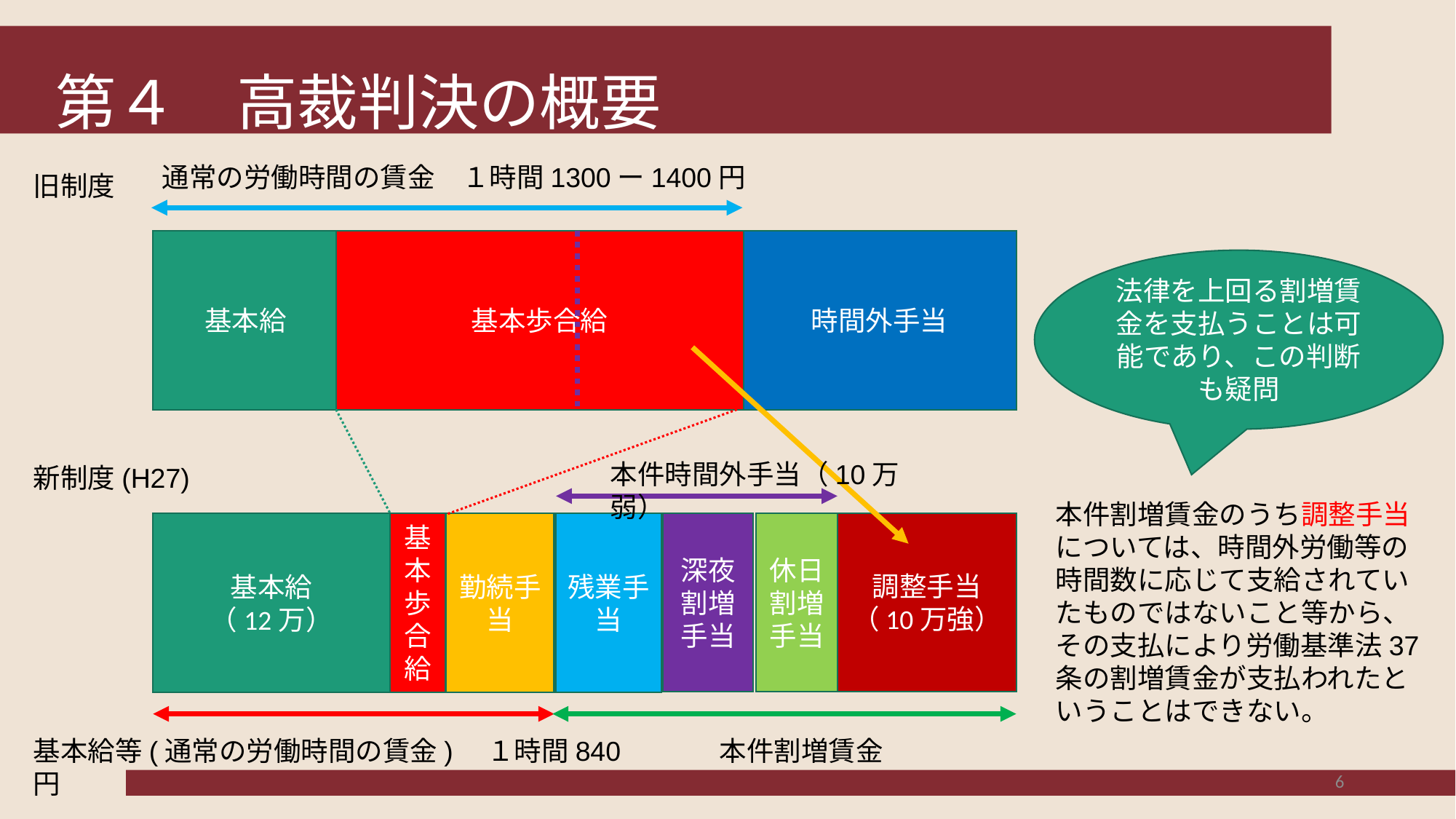

# 第４　高裁判決の概要
通常の労働時間の賃金　１時間1300ー1400円
旧制度
基本給
基本歩合給
時間外手当
法律を上回る割増賃金を支払うことは可能であり、この判断も疑問
本件時間外手当（10万弱）
新制度(H27)
本件割増賃金のうち調整手当については、時間外労働等の時間数に応じて支給されていたものではないこと等から、その支払により労働基準法37条の割増賃金が支払われたということはできない。
深夜割増手当
休日割増手当
調整手当（10万強）
基本給
（12万）
基本歩合給
勤続手当
残業手当
基本給等(通常の労働時間の賃金)　１時間840円
本件割増賃金
6